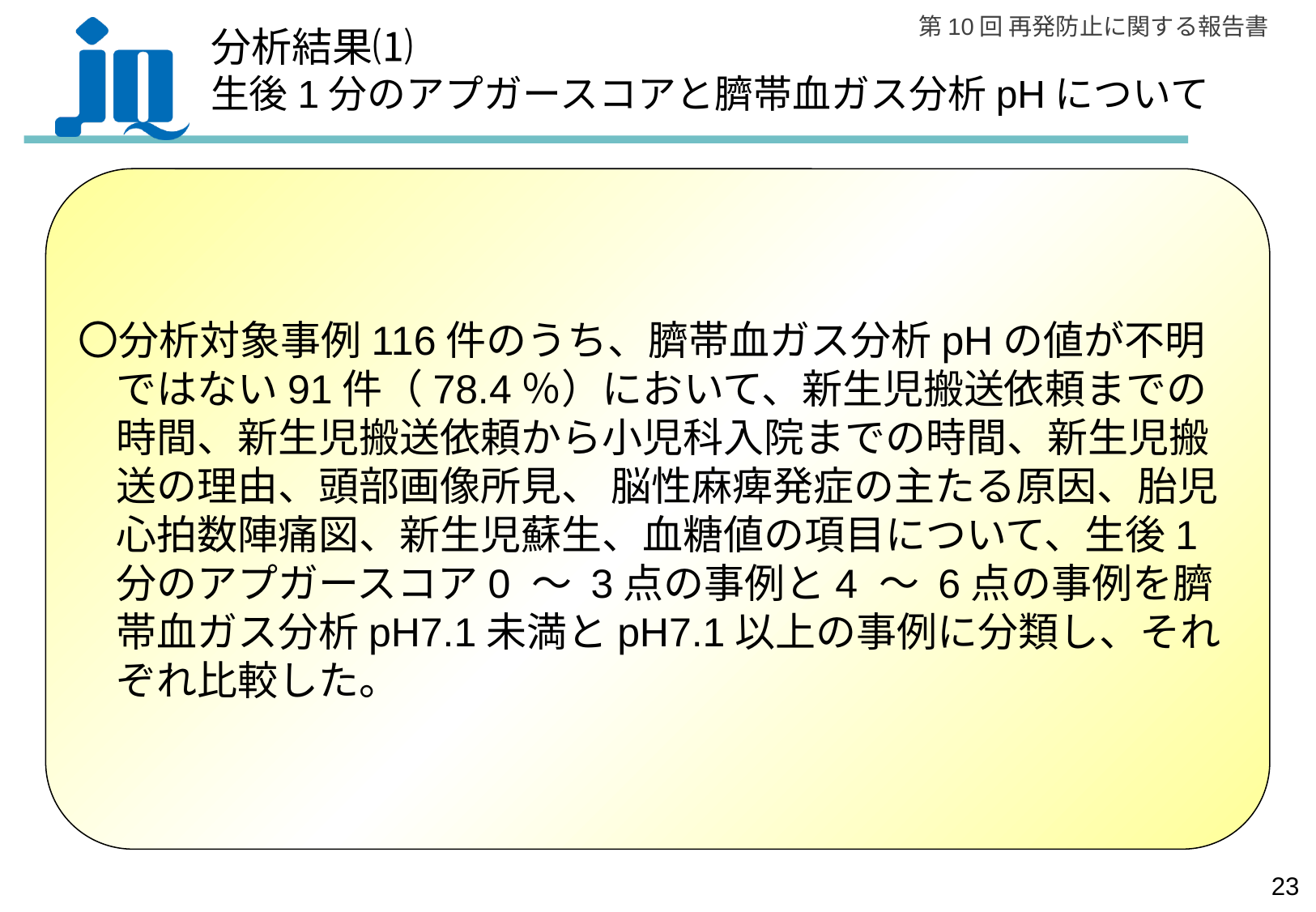

分析結果⑴
生後1分のアプガースコアと臍帯血ガス分析pHについて
〇分析対象事例116件のうち、臍帯血ガス分析pHの値が不明ではない91件（78.4％）において、新生児搬送依頼までの時間、新生児搬送依頼から小児科入院までの時間、新生児搬送の理由、頭部画像所見、 脳性麻痺発症の主たる原因、胎児心拍数陣痛図、新生児蘇生、血糖値の項目について、生後1分のアプガースコア0 ～ 3点の事例と4 ～ 6点の事例を臍帯血ガス分析pH7.1未満とpH7.1以上の事例に分類し、それぞれ比較した。
23